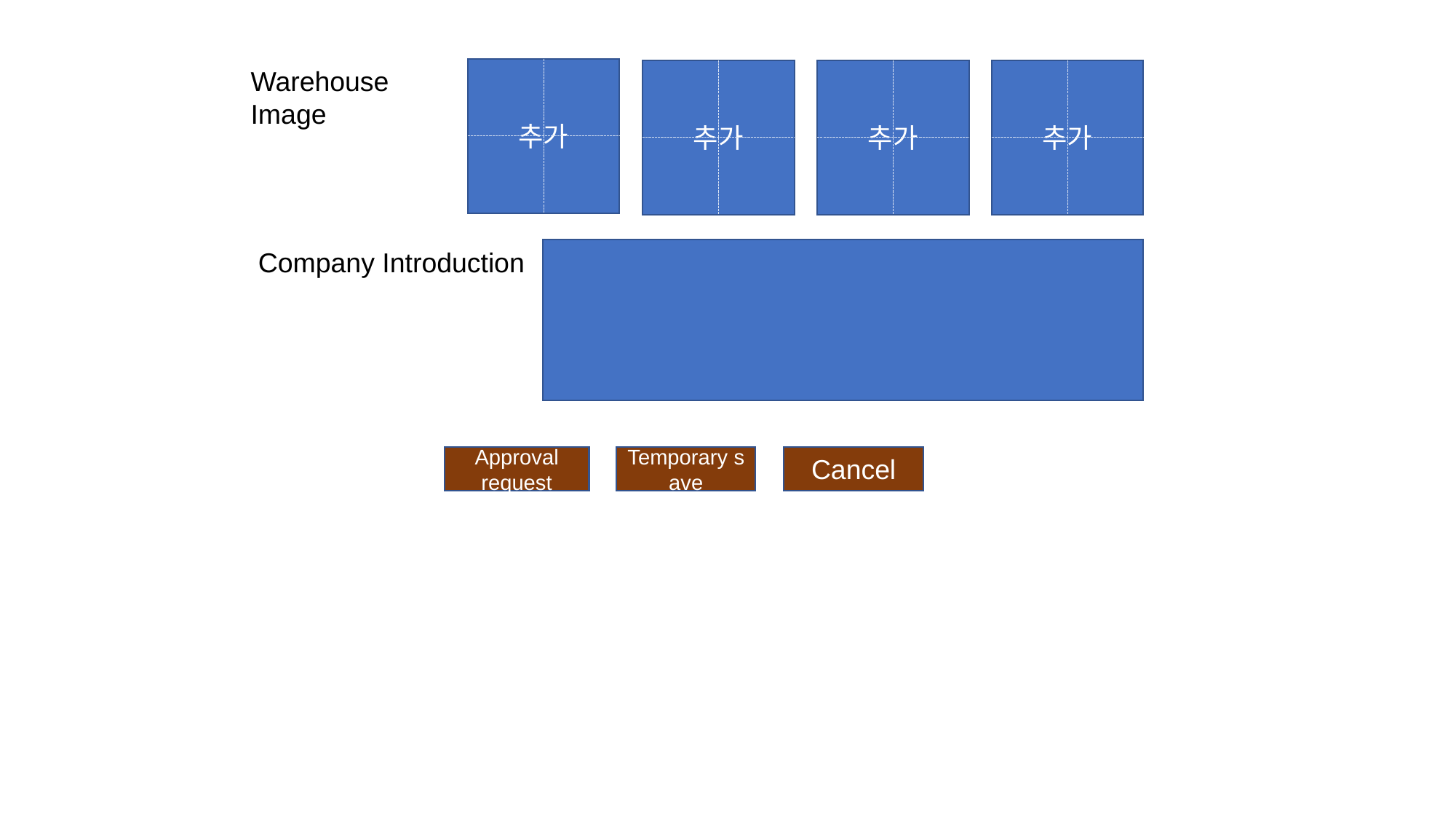

추가
Warehouse Image
추가
추가
추가

Company Introduction
Approval request
Temporary save
Cancel